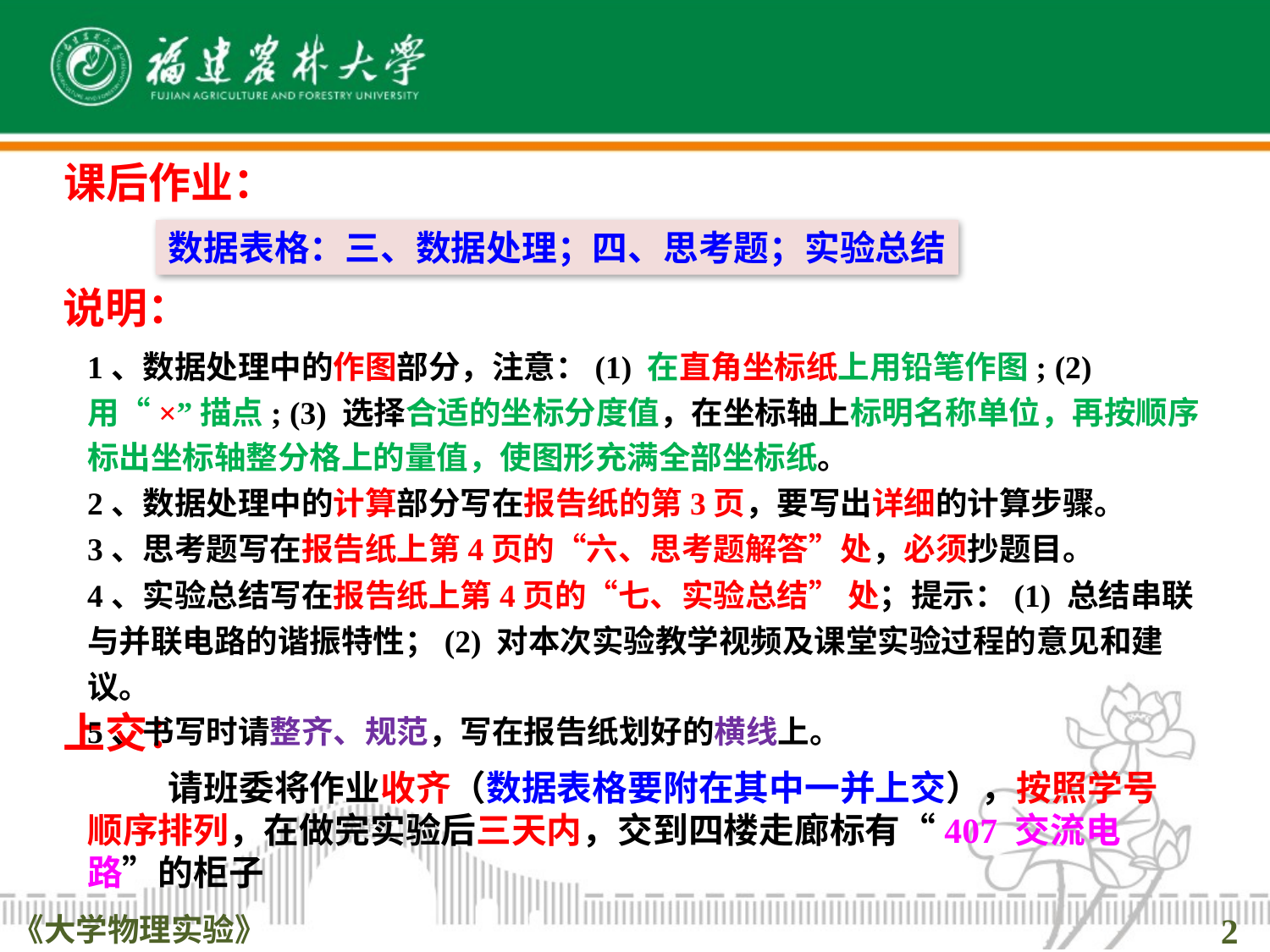

课后作业：
数据表格：三、数据处理；四、思考题；实验总结
说明：
1、数据处理中的作图部分，注意：(1) 在直角坐标纸上用铅笔作图; (2) 用“×”描点; (3) 选择合适的坐标分度值，在坐标轴上标明名称单位，再按顺序标出坐标轴整分格上的量值，使图形充满全部坐标纸。
2、数据处理中的计算部分写在报告纸的第3页，要写出详细的计算步骤。
3、思考题写在报告纸上第4页的“六、思考题解答”处，必须抄题目。
4、实验总结写在报告纸上第4页的“七、实验总结” 处；提示：(1) 总结串联与并联电路的谐振特性；(2) 对本次实验教学视频及课堂实验过程的意见和建议。
5、书写时请整齐、规范，写在报告纸划好的横线上。
上交：
         请班委将作业收齐（数据表格要附在其中一并上交），按照学号顺序排列，在做完实验后三天内，交到四楼走廊标有“407 交流电路”的柜子